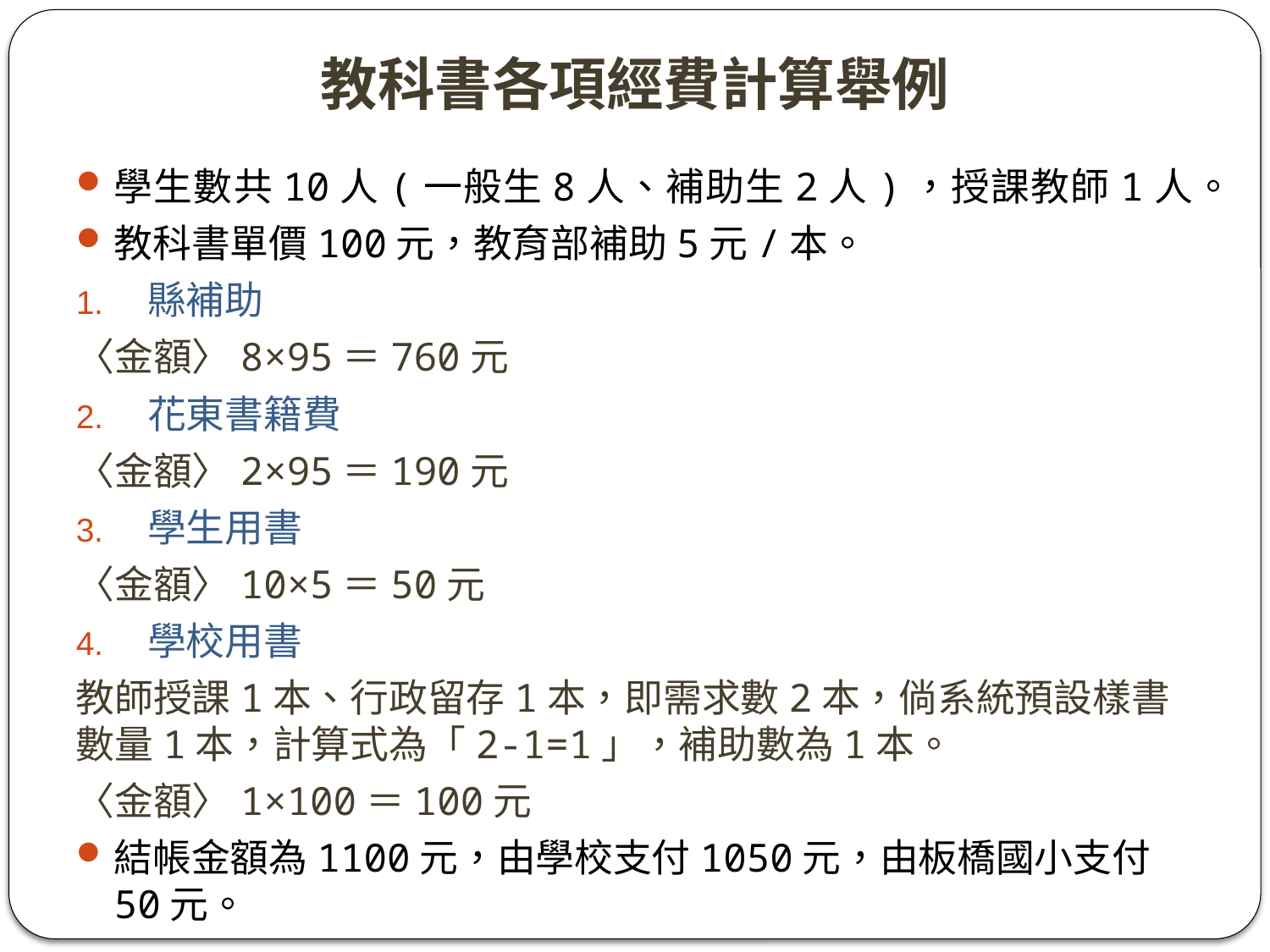

教科書各項經費計算舉例
學生數共10人(一般生8人、補助生2人)，授課教師1人。
教科書單價100元，教育部補助5元/本。
縣補助
〈金額〉8×95＝760元
花東書籍費
〈金額〉2×95＝190元
學生用書
〈金額〉10×5＝50元
學校用書
教師授課1本、行政留存1本，即需求數2本，倘系統預設樣書數量1本，計算式為「2-1=1」，補助數為1本。
〈金額〉1×100＝100元
結帳金額為1100元，由學校支付1050元，由板橋國小支付50元。